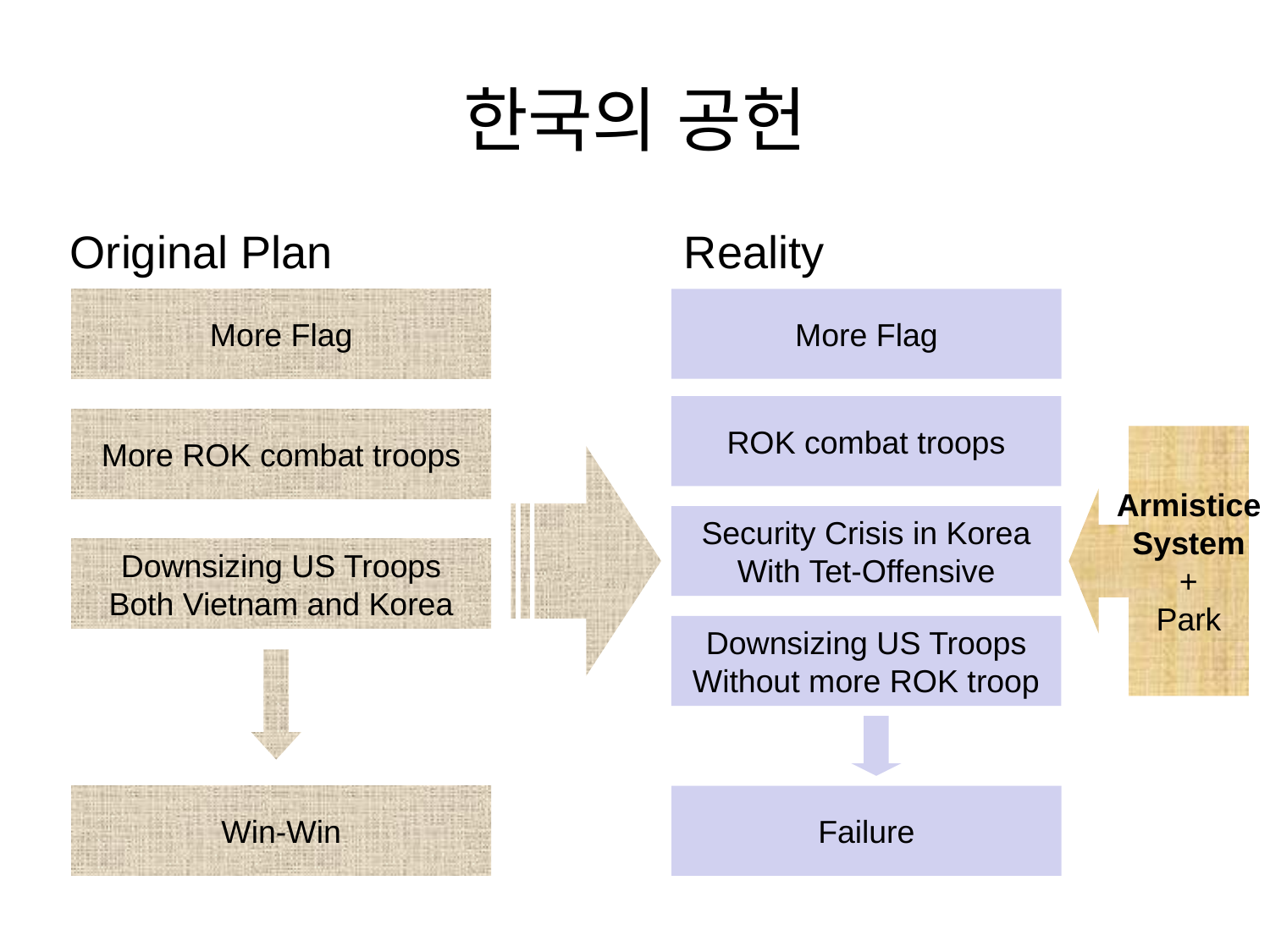

한국의 공헌
Original Plan
Reality
More Flag
More Flag
ROK combat troops
More ROK combat troops
Armistice
System
+
Park

Security Crisis in Korea
With Tet-Offensive
Downsizing US Troops
Both Vietnam and Korea
Downsizing US Troops
Without more ROK troop

Failure
Win-Win